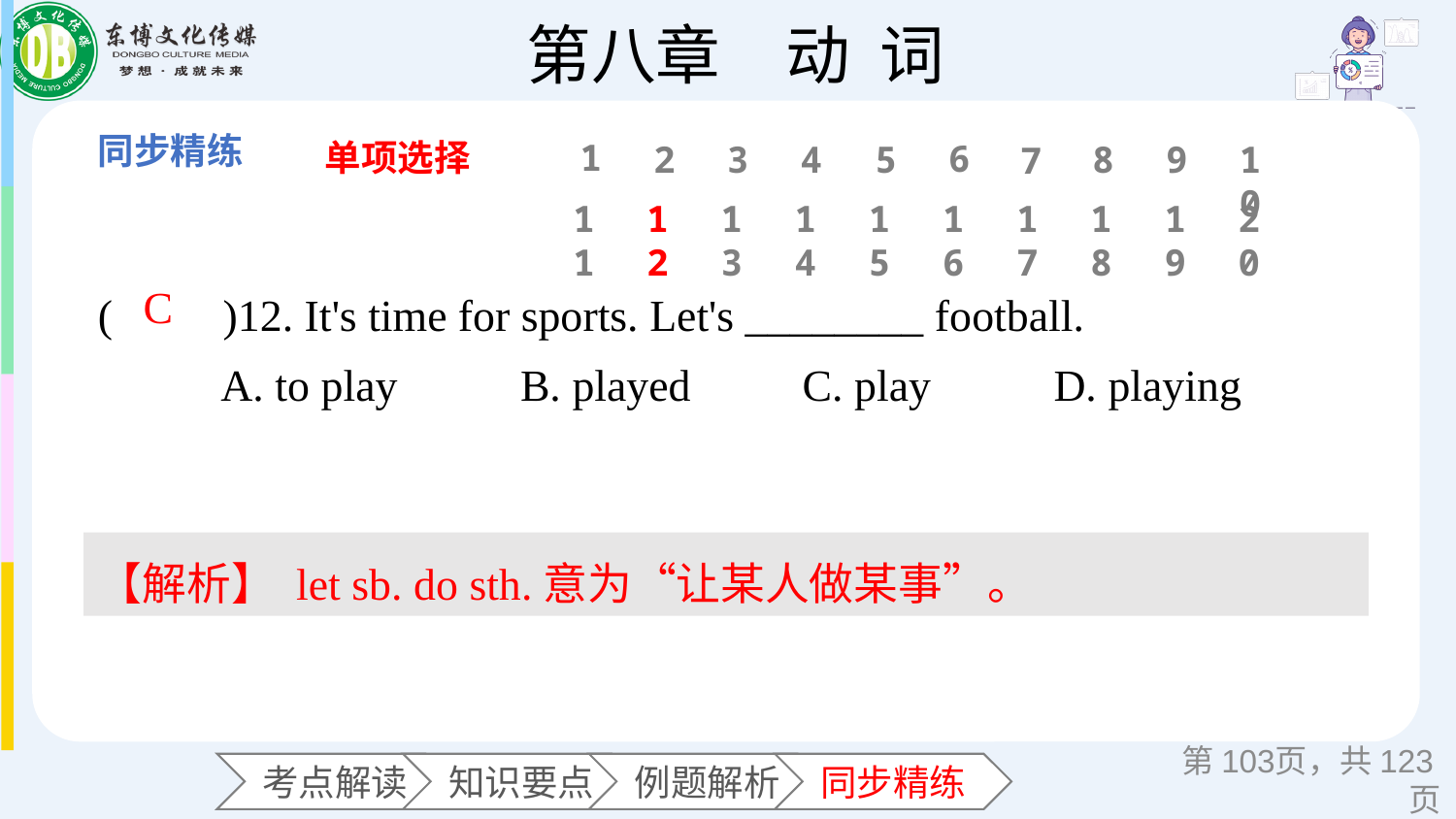

单项选择
1
6
2
3
4
5
8
9
10
7
11
12
13
14
15
16
17
18
19
20
(　　)12. It's time for sports. Let's ________ football.
           A. to play           B. played          C. play           D. playing
C
【解析】 let sb. do sth.意为“让某人做某事”。
第103页，共123页